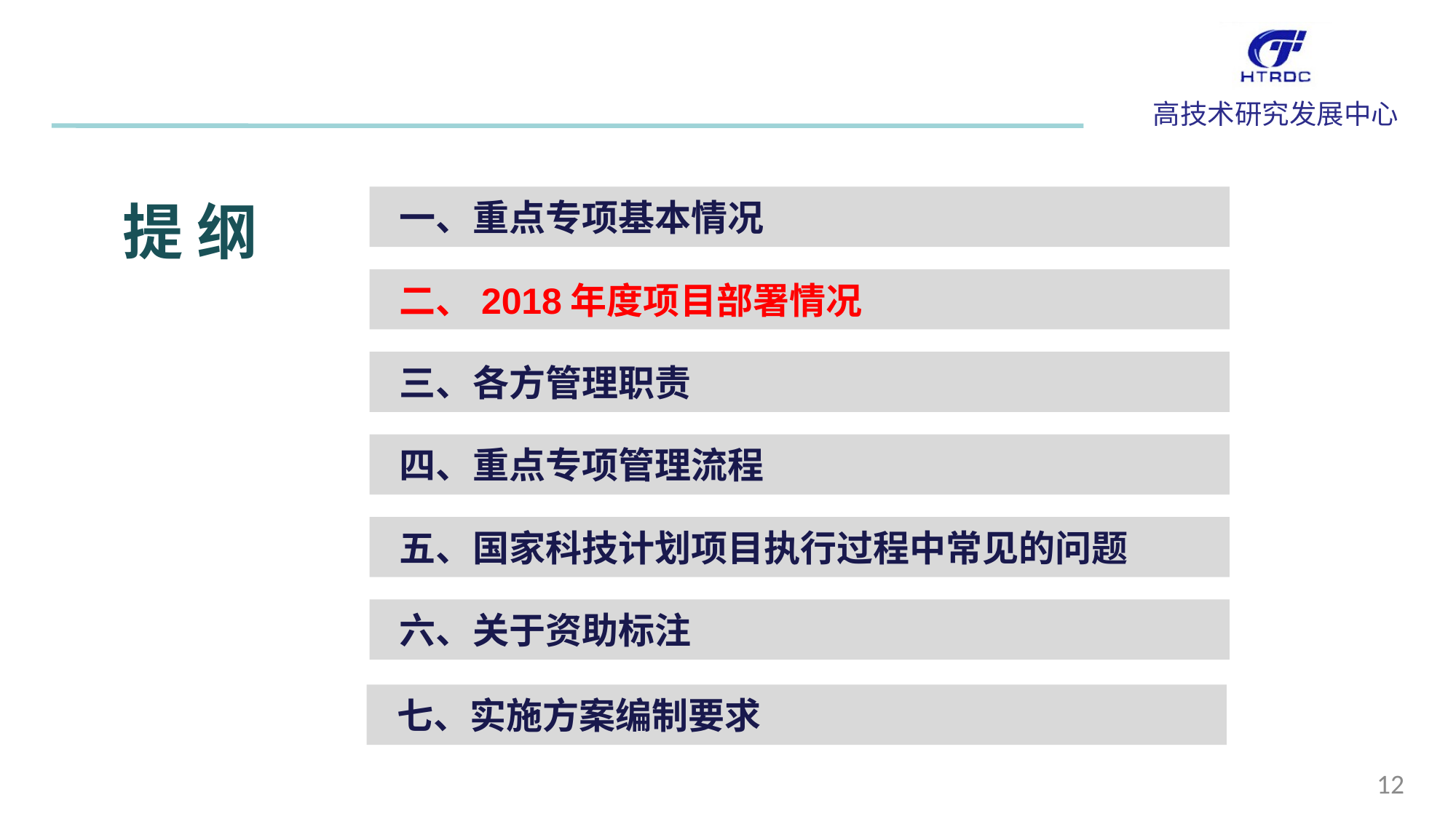

一、重点专项基本情况
提 纲
二、2018年度项目部署情况
三、各方管理职责
四、重点专项管理流程
五、国家科技计划项目执行过程中常见的问题
六、关于资助标注
七、实施方案编制要求